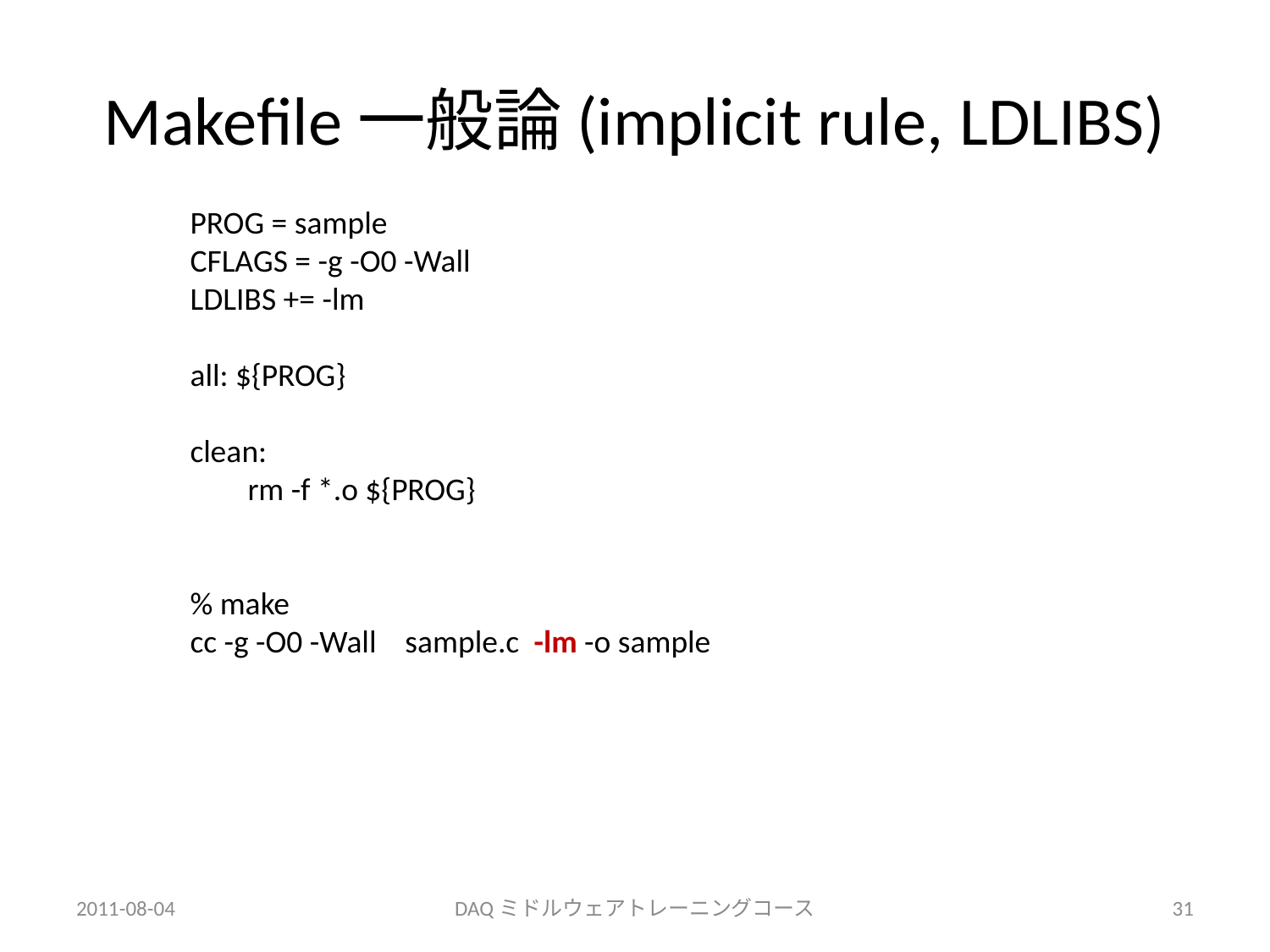

# Makefile一般論(implicit rule, LDLIBS)
PROG = sample
CFLAGS = -g -O0 -Wall
LDLIBS += -lm

all: ${PROG}

clean:
        rm -f *.o ${PROG}

% make
cc -g -O0 -Wall    sample.c  -lm -o sample

2011-08-04
DAQミドルウェアトレーニングコース
31